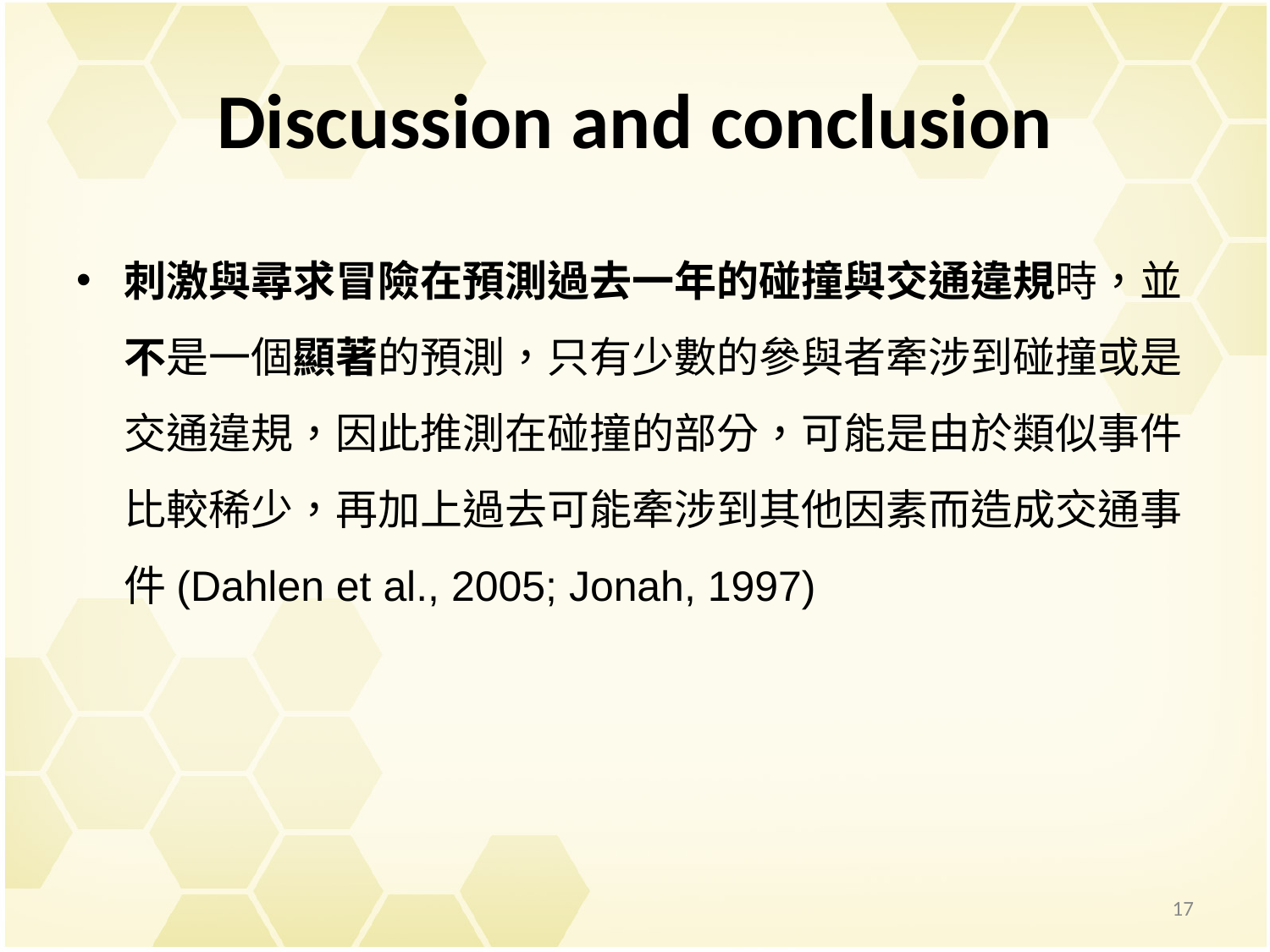

# Discussion and conclusion
刺激與尋求冒險在預測過去一年的碰撞與交通違規時，並不是一個顯著的預測，只有少數的參與者牽涉到碰撞或是交通違規，因此推測在碰撞的部分，可能是由於類似事件比較稀少，再加上過去可能牽涉到其他因素而造成交通事件(Dahlen et al., 2005; Jonah, 1997)
17